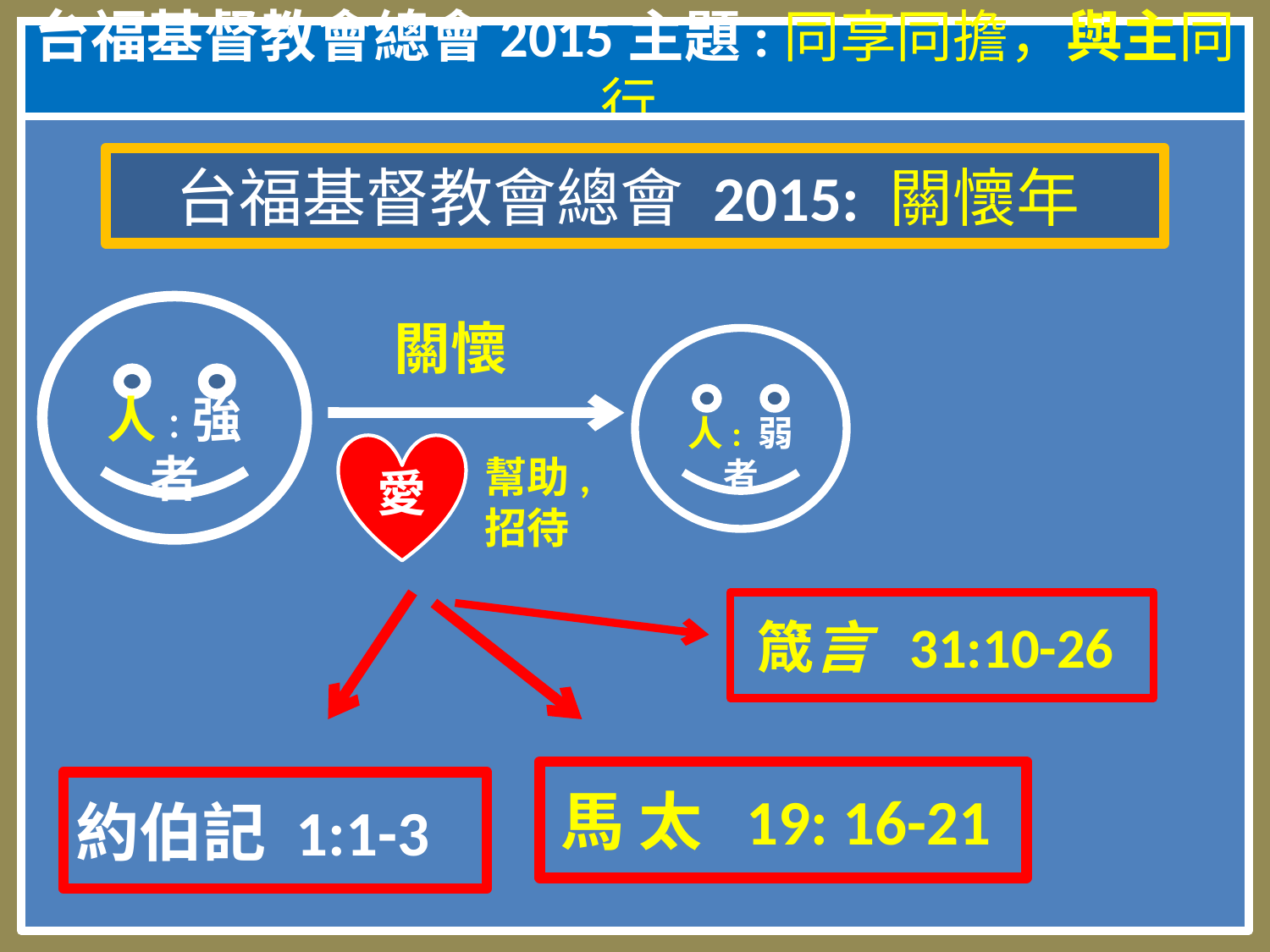

# 台福基督教會總會2015主題:同享同擔，與主同行

台福基督教會總會 2015: 關懷年

人:強者
關懷

人: 弱者

愛
幫助,
招待

箴言  31:10-26

馬 太  19: 16-21

約伯記 1:1-3